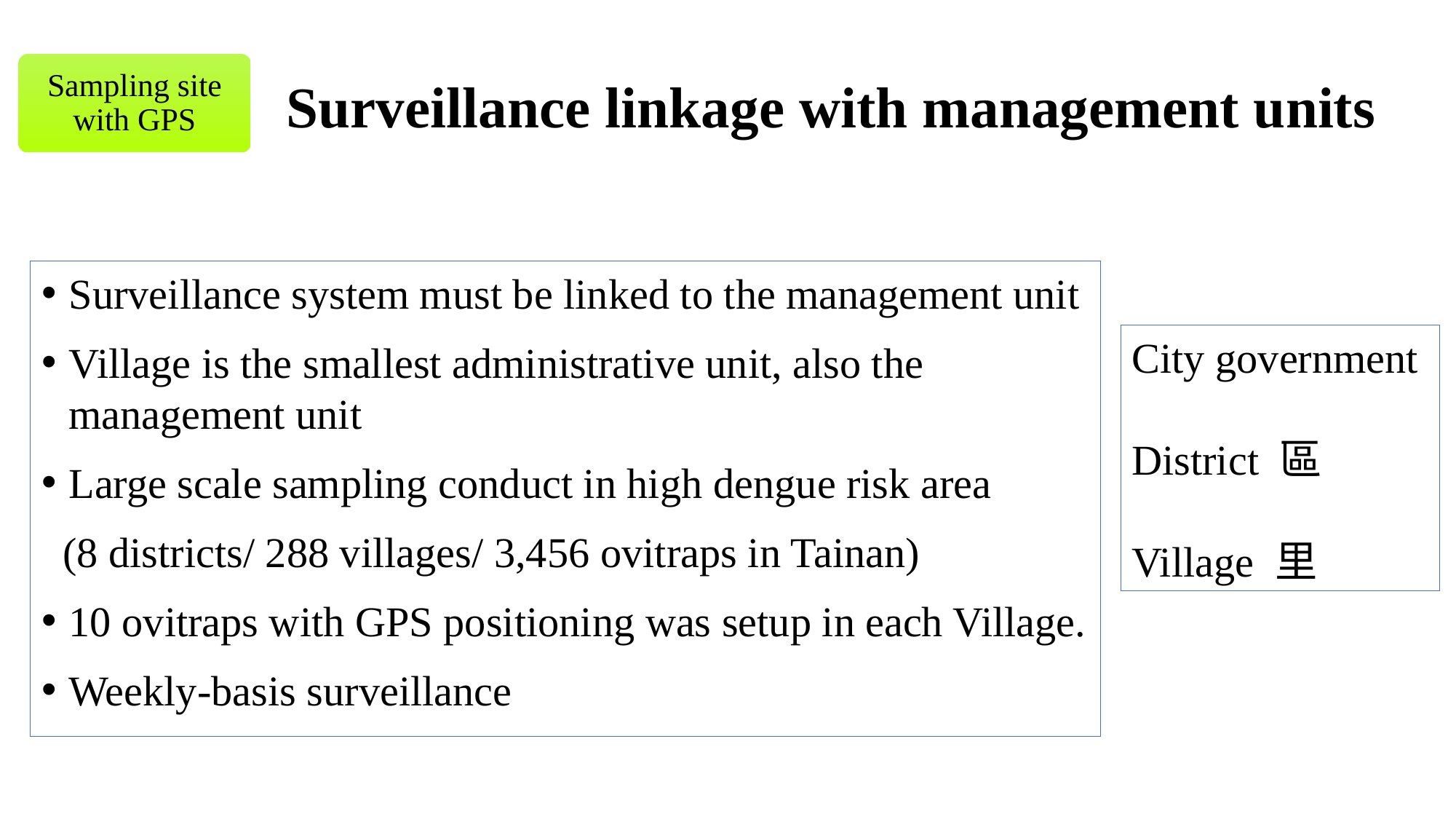

# Surveillance linkage with management units

Sampling site with GPS
Surveillance system must be linked to the management unit
Village is the smallest administrative unit, also the management unit
Large scale sampling conduct in high dengue risk area
  (8 districts/ 288 villages/ 3,456 ovitraps in Tainan)
10 ovitraps with GPS positioning was setup in each Village.
Weekly-basis surveillance
City government

District 區

Village 里